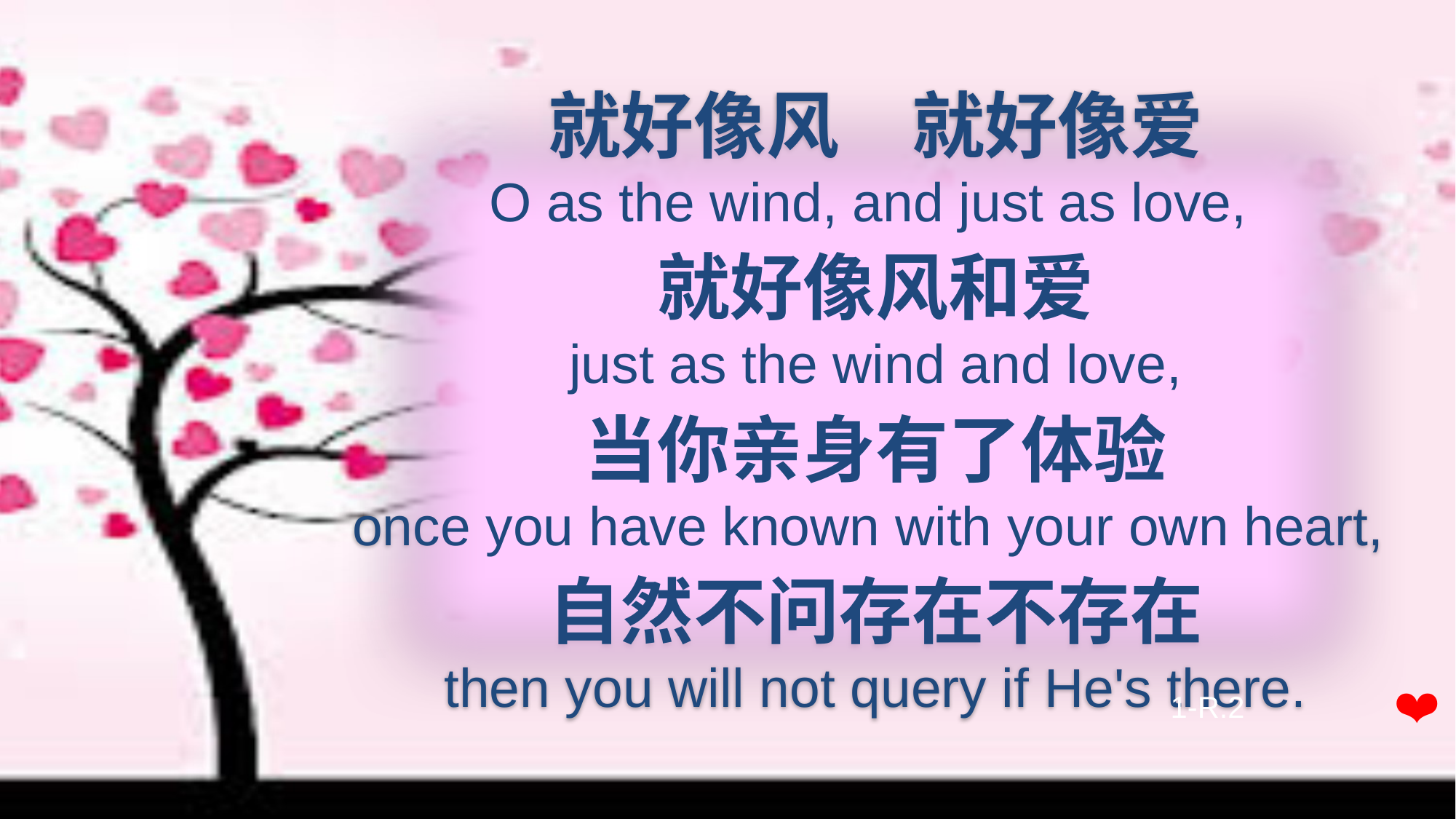

就好像风　就好像爱
O as the wind, and just as love,
就好像风和爱
just as the wind and love,
当你亲身有了体验
once you have known with your own heart,
自然不问存在不存在
then you will not query if He's there.
❤
1-R.2